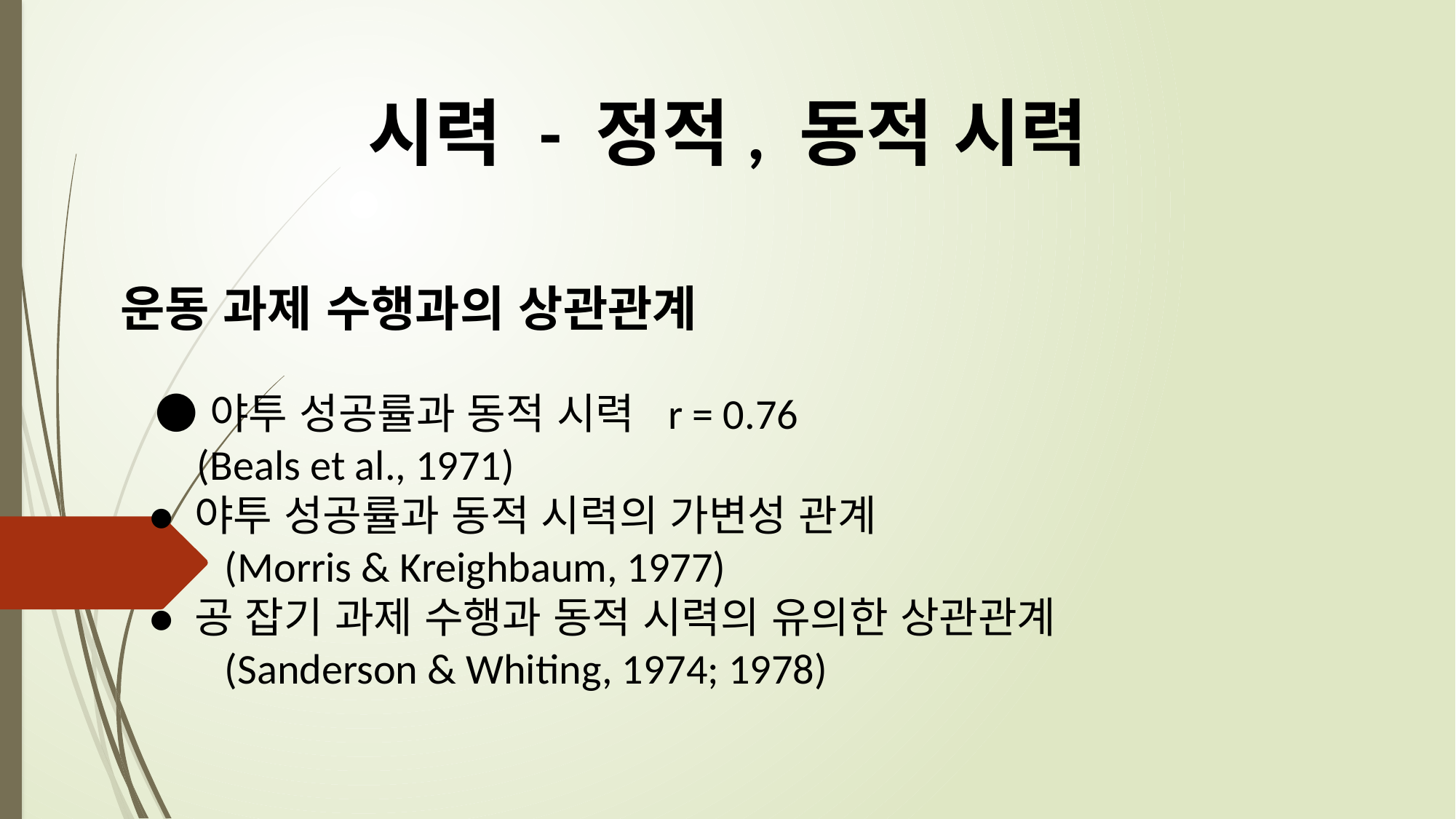

시력 - 정적, 동적 시력
# 운동 과제 수행과의 상관관계 ● 야투 성공률과 동적 시력  r = 0.76 (Beals et al., 1971) ● 야투 성공률과 동적 시력의 가변성 관계 (Morris & Kreighbaum, 1977) ● 공 잡기 과제 수행과 동적 시력의 유의한 상관관계 (Sanderson & Whiting, 1974; 1978)